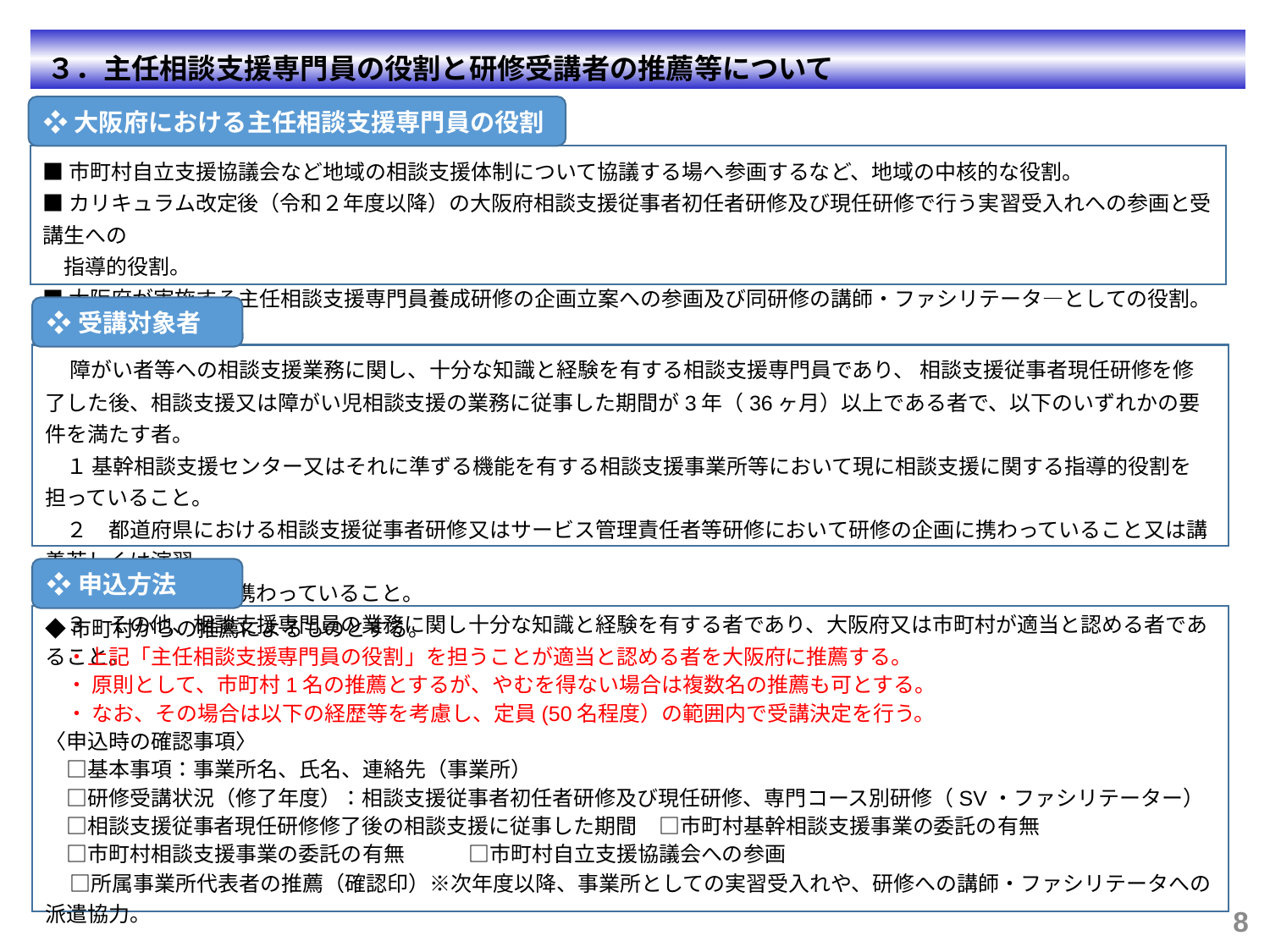

３．主任相談支援専門員の役割と研修受講者の推薦等について
❖大阪府における主任相談支援専門員の役割
■市町村自立支援協議会など地域の相談支援体制について協議する場へ参画するなど、地域の中核的な役割。
■カリキュラム改定後（令和２年度以降）の大阪府相談支援従事者初任者研修及び現任研修で行う実習受入れへの参画と受講生への
　指導的役割。
■大阪府が実施する主任相談支援専門員養成研修の企画立案への参画及び同研修の講師・ファシリテータ―としての役割。

❖受講対象者
　障がい者等への相談支援業務に関し、十分な知識と経験を有する相談支援専門員であり、 相談支援従事者現任研修を修了した後、相談支援又は障がい児相談支援の業務に従事した期間が3年（36ヶ月）以上である者で、以下のいずれかの要件を満たす者。
　１ 基幹相談支援センター又はそれに準ずる機能を有する相談支援事業所等において現に相談支援に関する指導的役割を担っていること。
　２　都道府県における相談支援従事者研修又はサービス管理責任者等研修において研修の企画に携わっていること又は講義若しくは演習
　　　に講師として携わっていること。
　３　その他、相談支援専門員の業務に関し十分な知識と経験を有する者であり、大阪府又は市町村が適当と認める者であること。
❖申込方法
◆市町村からの推薦によるものとする。
　・上記「主任相談支援専門員の役割」を担うことが適当と認める者を大阪府に推薦する。
　・ 原則として、市町村1名の推薦とするが、やむを得ない場合は複数名の推薦も可とする。
　・ なお、その場合は以下の経歴等を考慮し、定員(50名程度）の範囲内で受講決定を行う。
〈申込時の確認事項〉
　□基本事項：事業所名、氏名、連絡先（事業所）
　□研修受講状況（修了年度）：相談支援従事者初任者研修及び現任研修、専門コース別研修（SV・ファシリテーター）
　□相談支援従事者現任研修修了後の相談支援に従事した期間　□市町村基幹相談支援事業の委託の有無
　□市町村相談支援事業の委託の有無　　　□市町村自立支援協議会への参画
　□所属事業所代表者の推薦（確認印）※次年度以降、事業所としての実習受入れや、研修への講師・ファシリテータへの派遣協力。

8